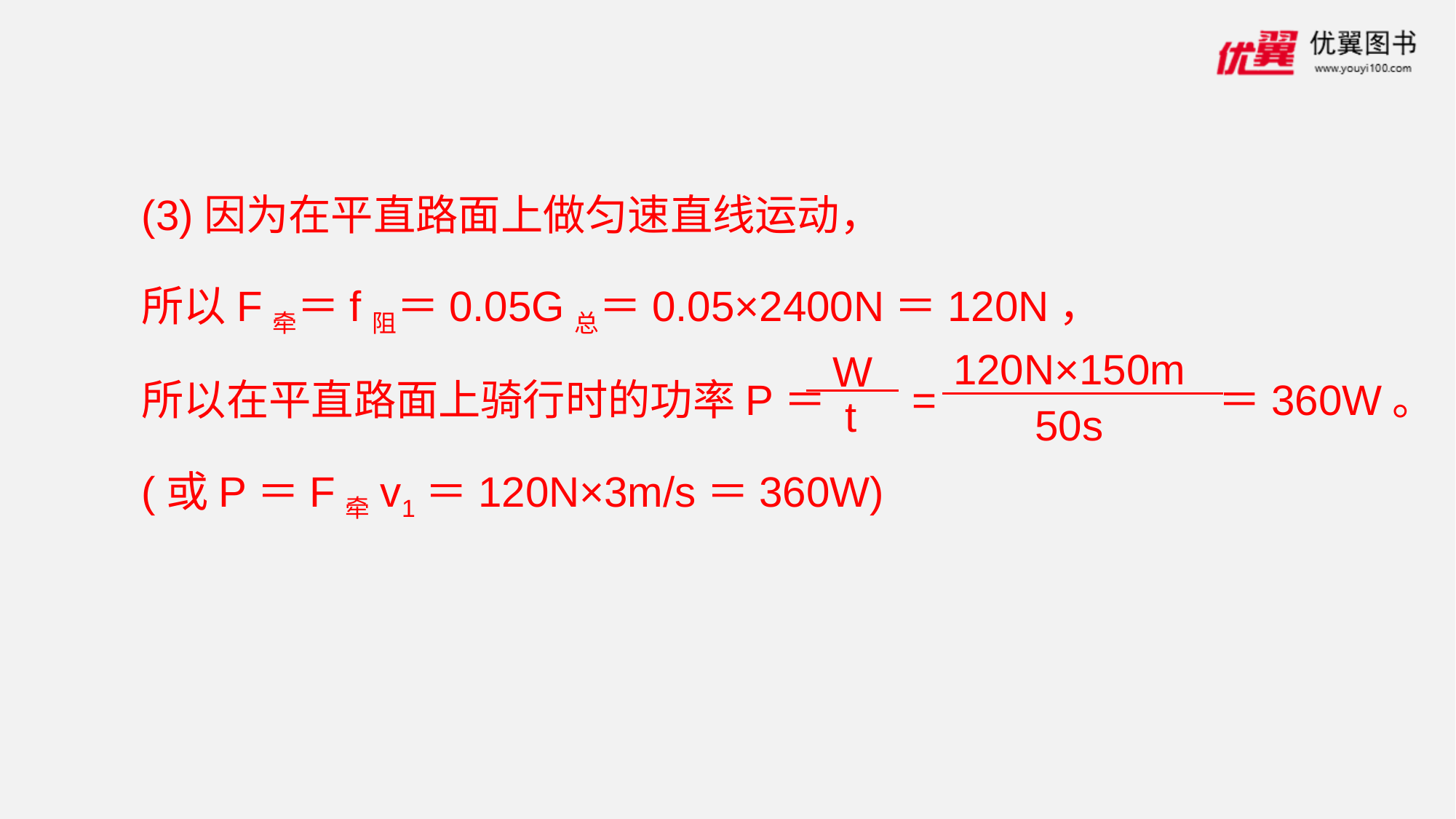

(3)因为在平直路面上做匀速直线运动，
所以F牵＝f阻＝0.05G总＝0.05×2400N＝120N，
所以在平直路面上骑行时的功率P＝        =                       ＝360W。
(或P＝F牵v1＝120N×3m/s＝360W)

120N×150m
50s
W
t